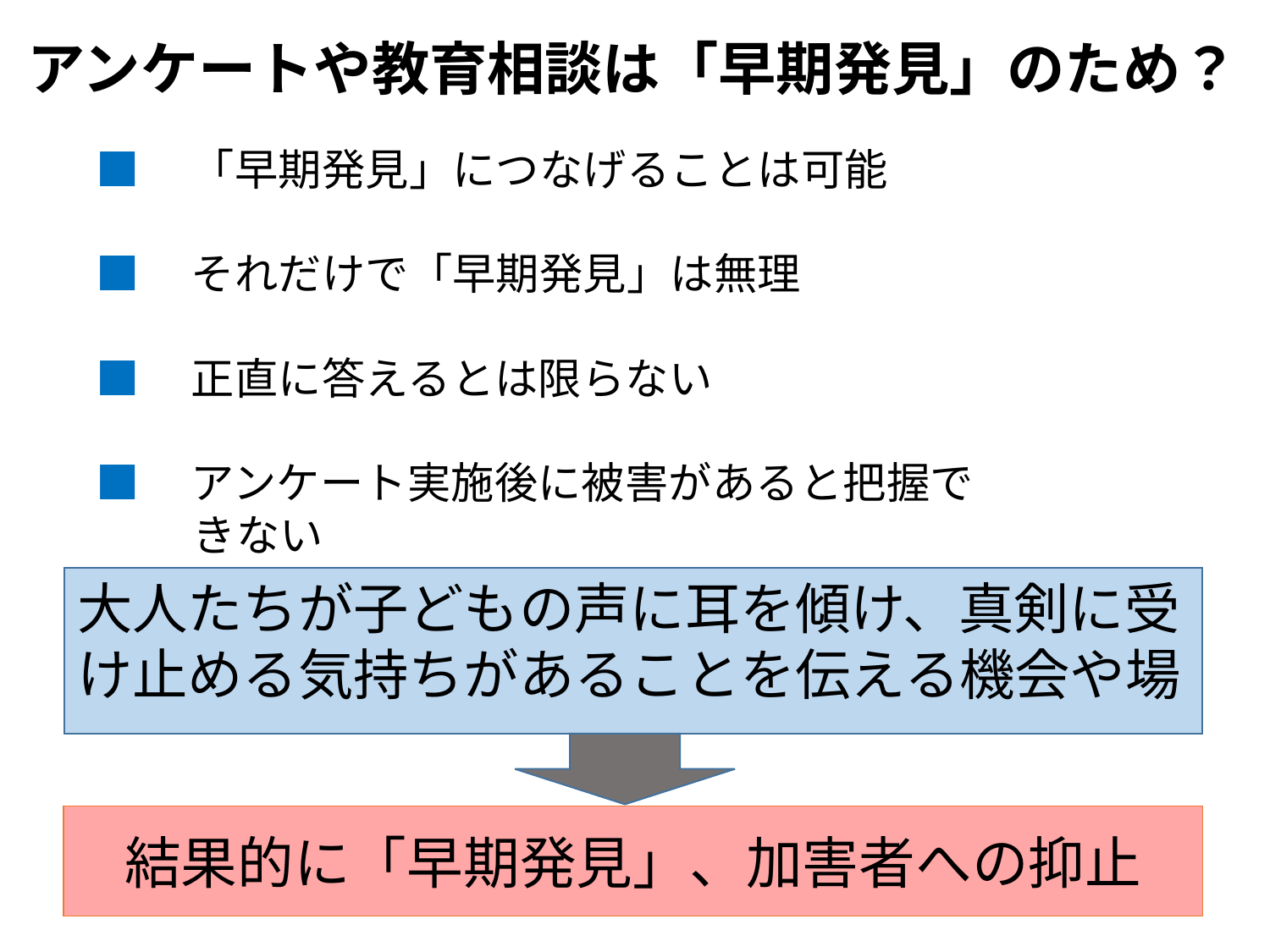

アンケートや教育相談は「早期発見」のため？

■　「早期発見」につなげることは可能

■　それだけで「早期発見」は無理

■　正直に答えるとは限らない

■　アンケート実施後に被害があると把握で
　　 きない

大人たちが子どもの声に耳を傾け、真剣に受け止める気持ちがあることを伝える機会や場

結果的に「早期発見」、加害者への抑止